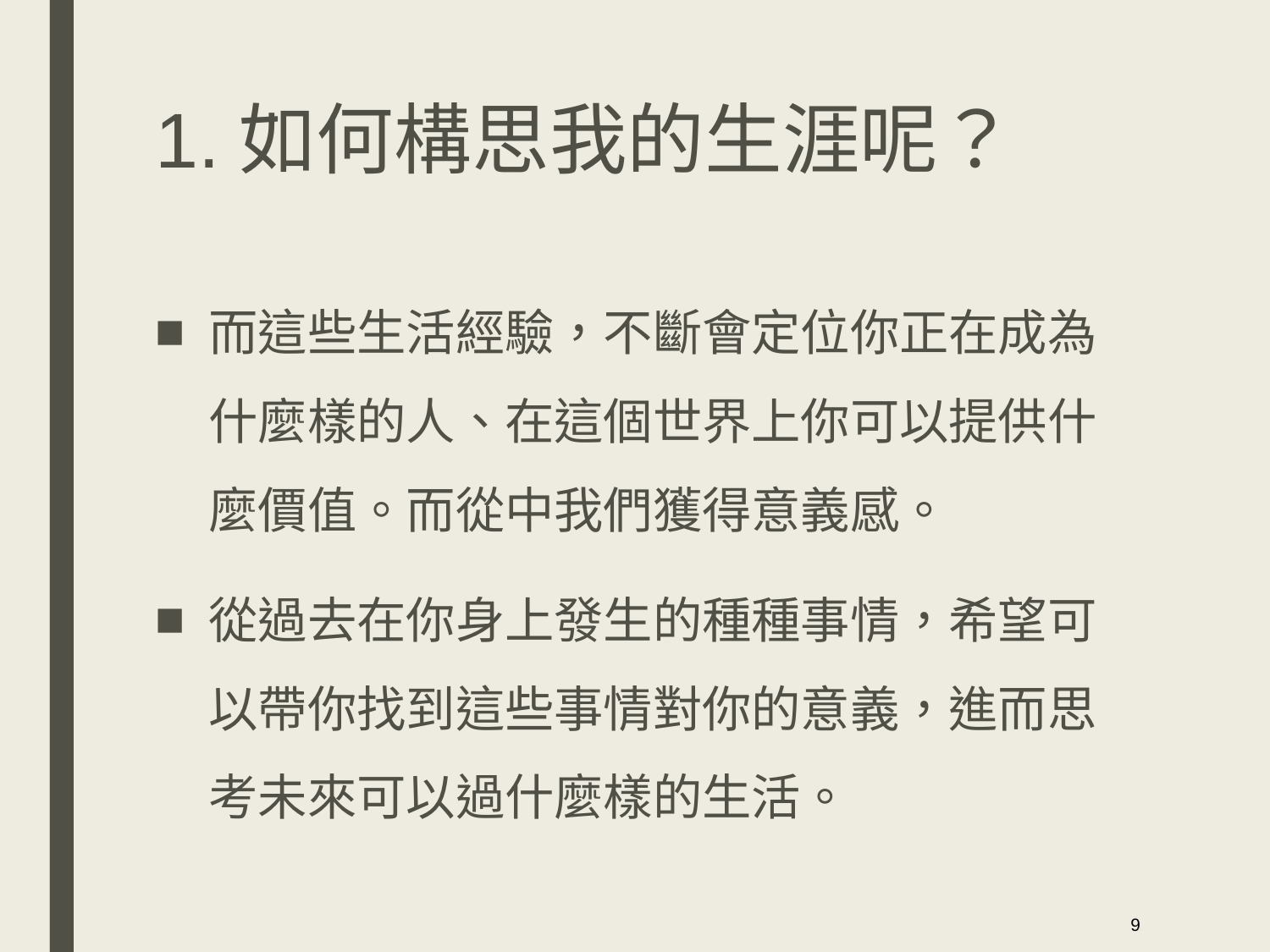

# 1.如何構思我的生涯呢？
而這些生活經驗，不斷會定位你正在成為什麼樣的人、在這個世界上你可以提供什麼價值。而從中我們獲得意義感。
從過去在你身上發生的種種事情，希望可以帶你找到這些事情對你的意義，進而思考未來可以過什麼樣的生活。
9